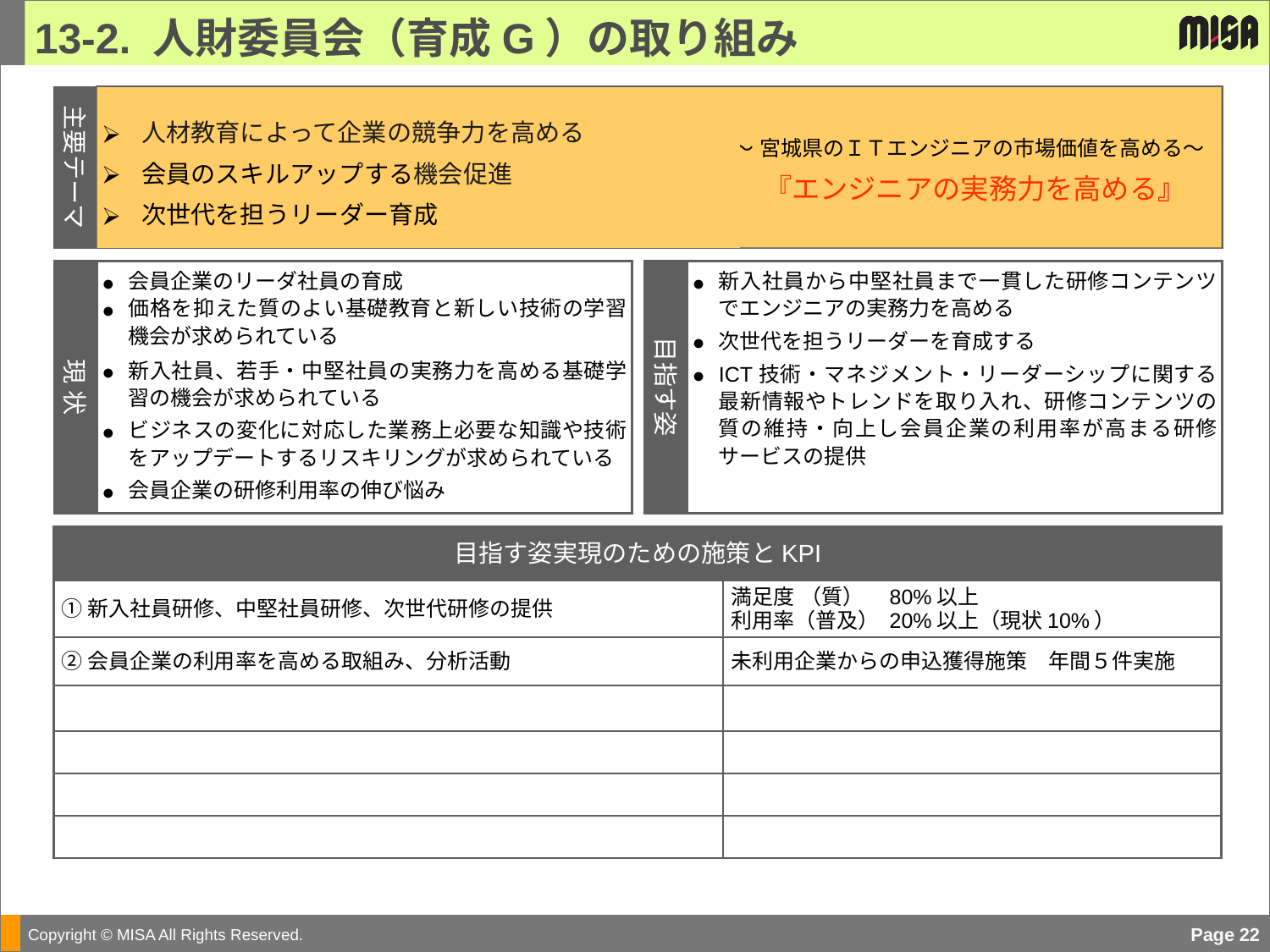

13-2. 人財委員会（育成G）の取り組み

～ 宮城県のＩＴエンジニアの市場価値を高める～
『エンジニアの実務力を高める』
人材教育によって企業の競争力を高める
会員のスキルアップする機会促進
次世代を担うリーダー育成
主要テーマ
新入社員から中堅社員まで一貫した研修コンテンツでエンジニアの実務力を高める
次世代を担うリーダーを育成する
ICT技術・マネジメント・リーダーシップに関する最新情報やトレンドを取り入れ、研修コンテンツの質の維持・向上し会員企業の利用率が高まる研修サービスの提供
会員企業のリーダ社員の育成
価格を抑えた質のよい基礎教育と新しい技術の学習機会が求められている
新入社員、若手・中堅社員の実務力を高める基礎学習の機会が求められている
ビジネスの変化に対応した業務上必要な知識や技術をアップデートするリスキリングが求められている
会員企業の研修利用率の伸び悩み
現 状
目指す姿
| 目指す姿実現のための施策とKPI |  |
| --- | --- |
| ①新入社員研修、中堅社員研修、次世代研修の提供 | 満足度 （質）　80%以上 利用率（普及） 20%以上（現状10%） |
| ②会員企業の利用率を高める取組み、分析活動 | 未利用企業からの申込獲得施策　年間５件実施 |
|  |  |
|  |  |
|  |  |
|  |  |